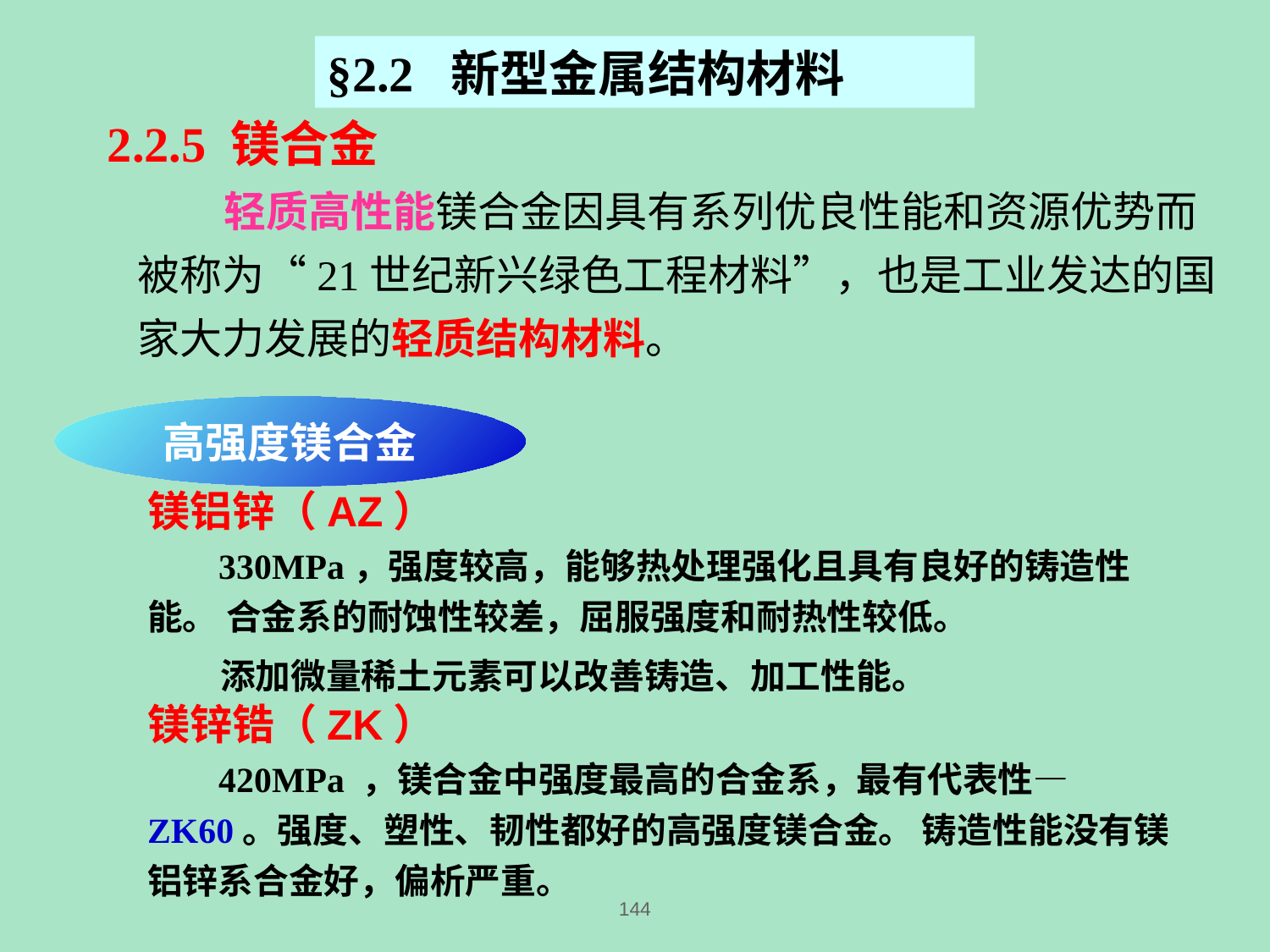

§2.2  新型金属结构材料
2.2.5 镁合金
        轻质高性能镁合金因具有系列优良性能和资源优势而被称为“21世纪新兴绿色工程材料”，也是工业发达的国家大力发展的轻质结构材料。
高强度镁合金
镁铝锌（AZ）
        330MPa，强度较高，能够热处理强化且具有良好的铸造性能。 合金系的耐蚀性较差，屈服强度和耐热性较低。
        添加微量稀土元素可以改善铸造、加工性能。
镁锌锆（ZK）
        420MPa ，镁合金中强度最高的合金系，最有代表性—ZK60。强度、塑性、韧性都好的高强度镁合金。 铸造性能没有镁铝锌系合金好，偏析严重。
144